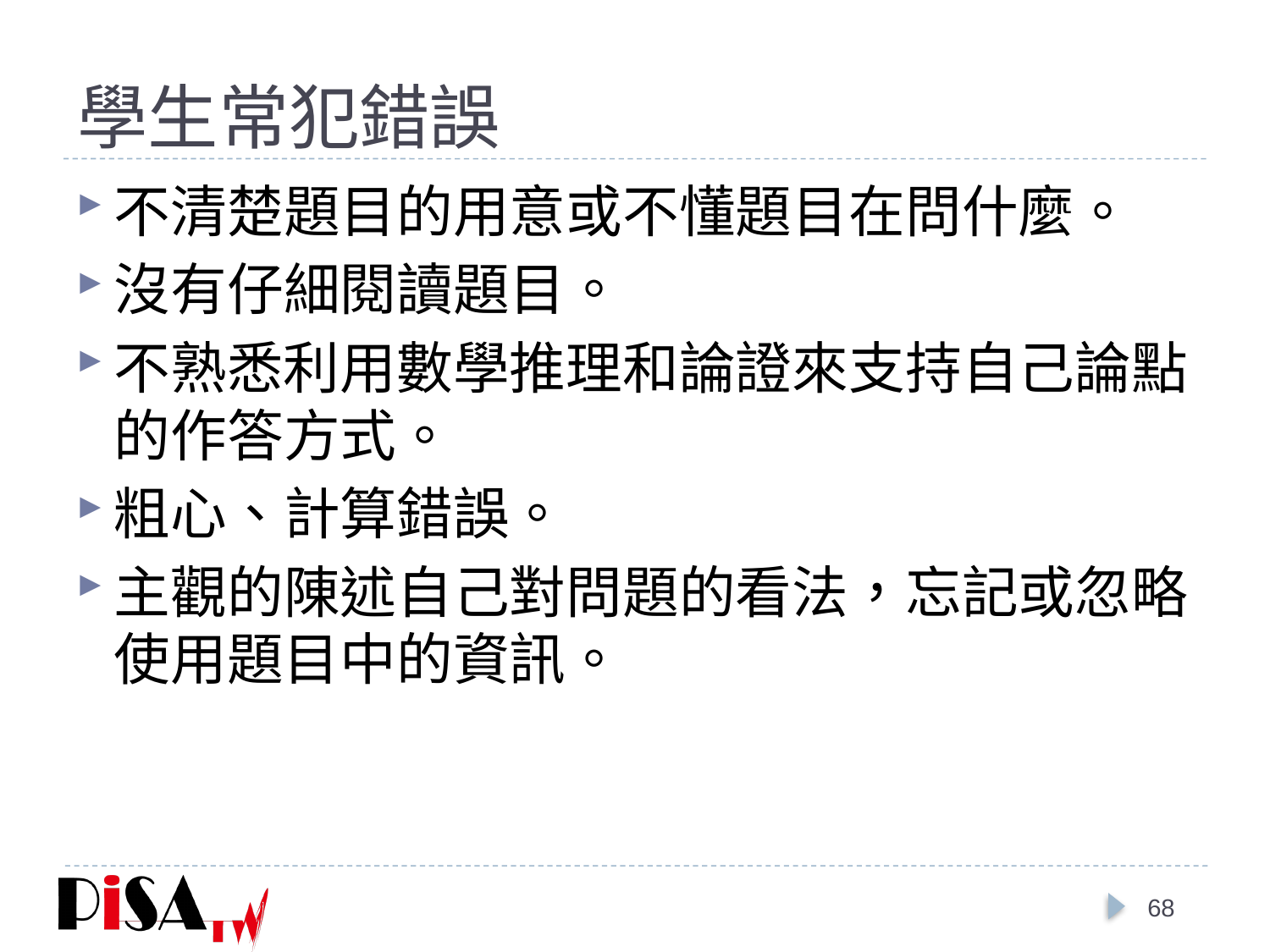

# 學生常犯錯誤
不清楚題目的用意或不懂題目在問什麼。
沒有仔細閱讀題目。
不熟悉利用數學推理和論證來支持自己論點的作答方式。
粗心、計算錯誤。
主觀的陳述自己對問題的看法，忘記或忽略使用題目中的資訊。
68